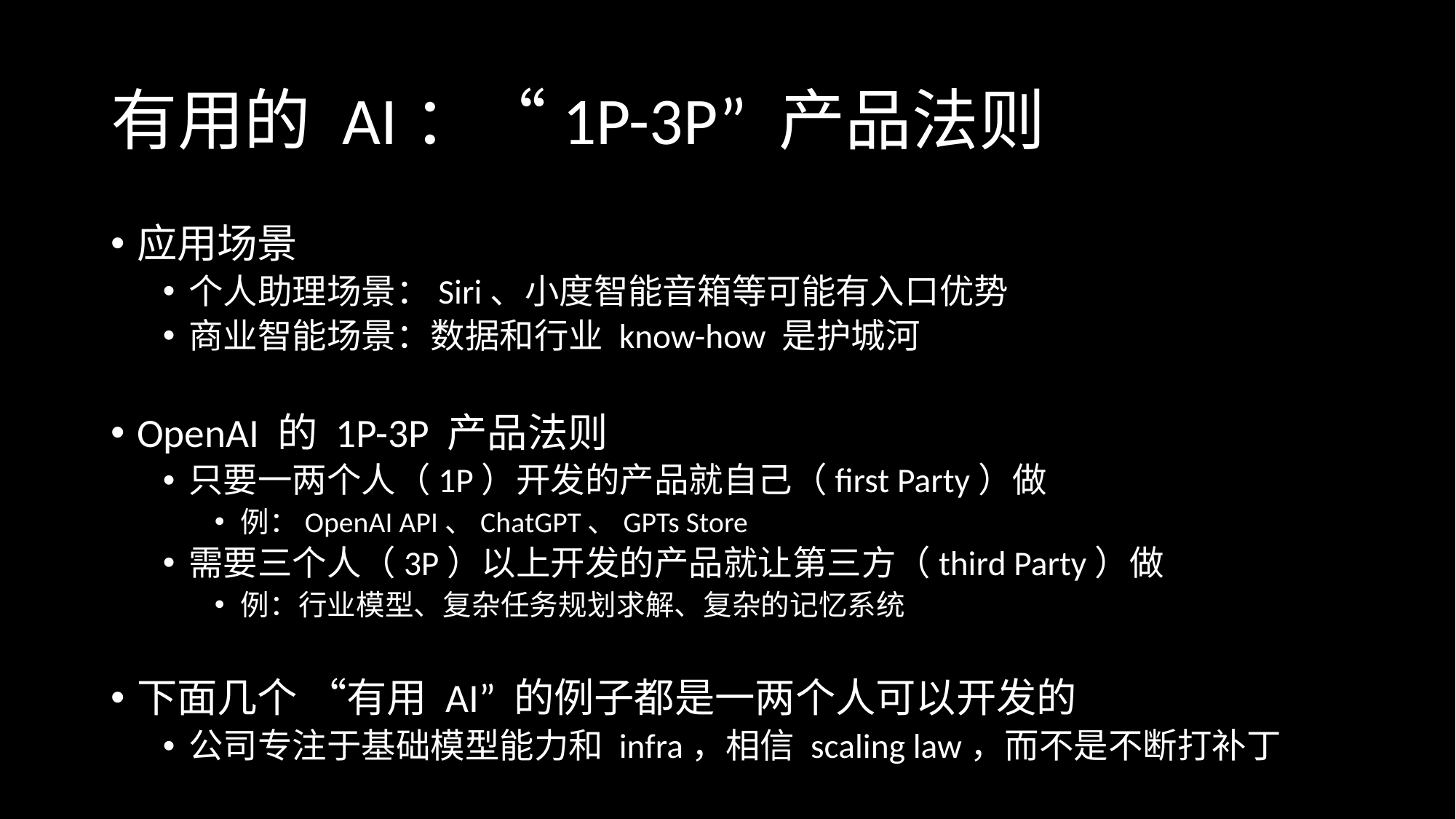

# 有用的 AI：“1P-3P” 产品法则
应用场景
个人助理场景：Siri、小度智能音箱等可能有入口优势
商业智能场景：数据和行业 know-how 是护城河

OpenAI 的 1P-3P 产品法则
只要一两个人（1P）开发的产品就自己（first Party）做
例：OpenAI API、ChatGPT、GPTs Store
需要三个人（3P）以上开发的产品就让第三方（third Party）做
例：行业模型、复杂任务规划求解、复杂的记忆系统

下面几个 “有用 AI” 的例子都是一两个人可以开发的
公司专注于基础模型能力和 infra，相信 scaling law，而不是不断打补丁